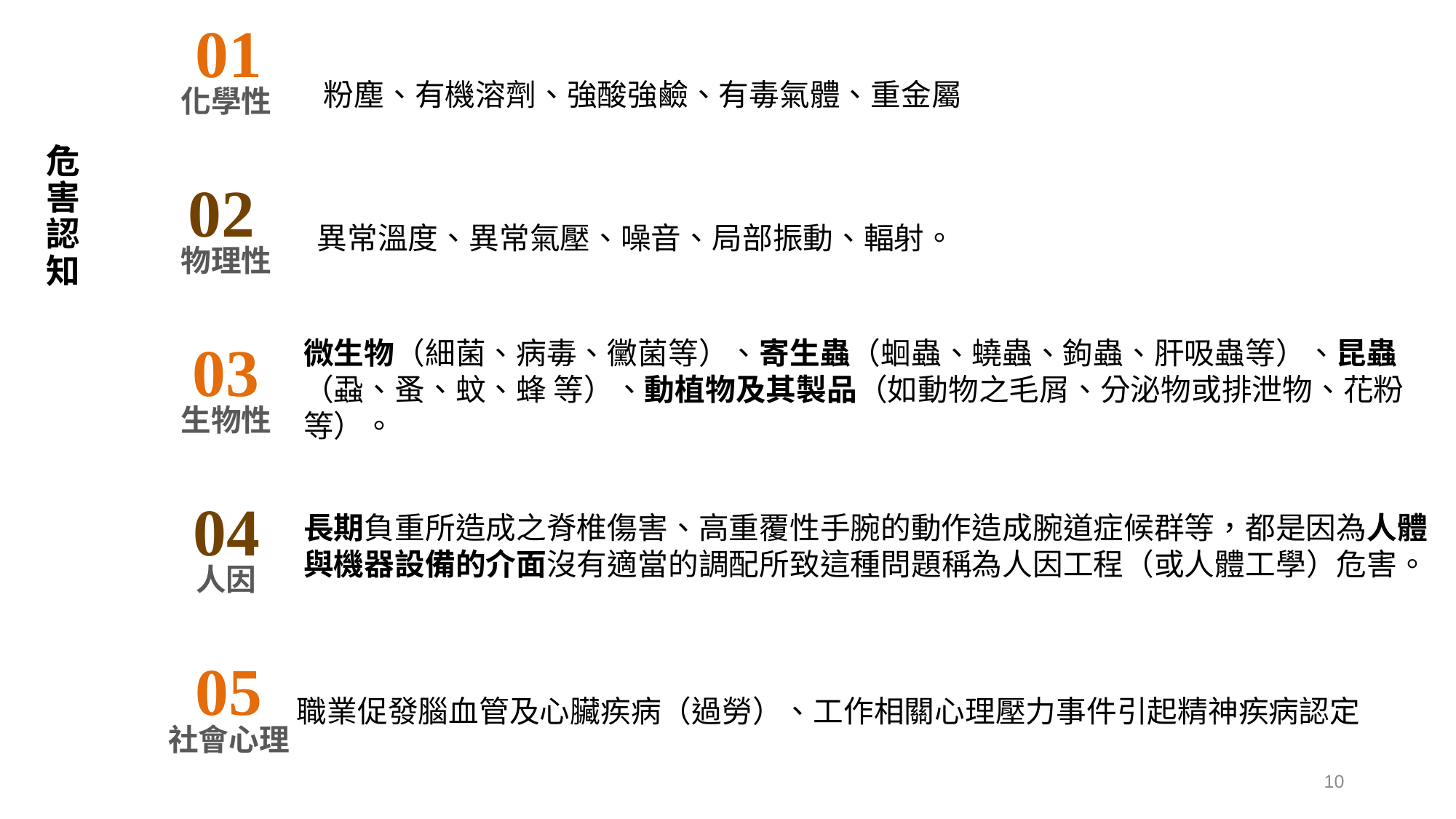

01
化學性
粉塵、有機溶劑、強酸強鹼、有毒氣體、重金屬
# 危害認知
02
物理性
異常溫度、異常氣壓、噪音、局部振動、輻射。
微生物​（細菌、病毒、黴菌等）、寄生蟲​（蛔蟲、蟯蟲、鉤蟲、肝吸蟲等）、昆蟲​（蝨、蚤、蚊、蜂 等）、動植物及其製品​（如動物之毛屑、分泌物或排泄物、花粉等）。
03
生物性
04
人因
長期負重所造成之脊椎傷害、高重覆性手腕的動作造成腕道症候群等，都是因為人體與機器設備的介面沒有適當的調配所致這種問題稱為人因工程​（或人體工學）危害。
05
社會心理
職業促發腦血管及心臟疾病​（過勞）、工作相關心理壓力事件引起精神疾病認定
10